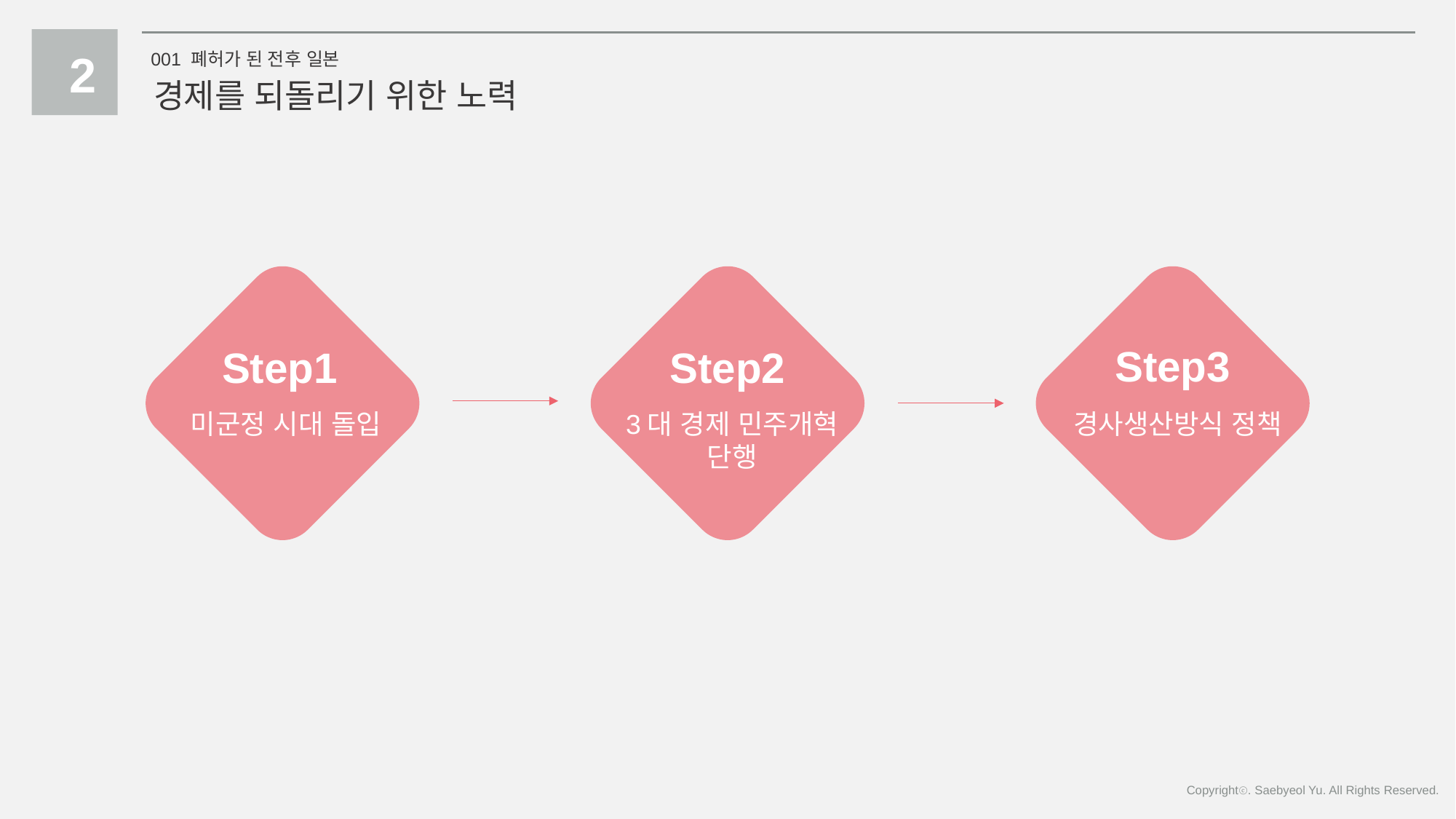

2
001 폐허가 된 전후 일본
경제를 되돌리기 위한 노력

Step3
경사생산방식 정책

Step2
3대 경제 민주개혁
단행

Step1
미군정 시대 돌입